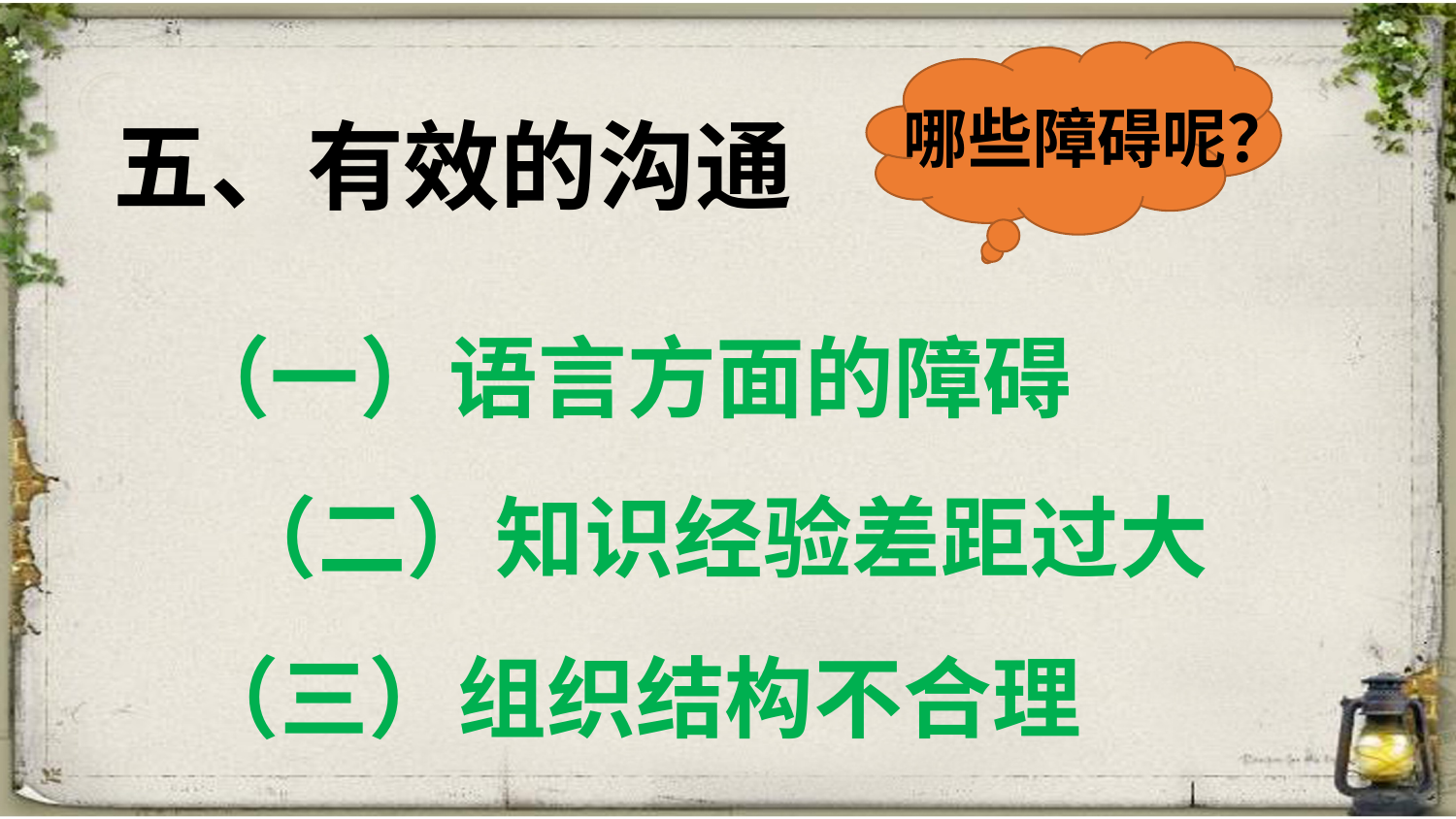

五、有效的沟通

哪些障碍呢？
    （一）语言方面的障碍
   （二）知识经验差距过大
    （三）组织结构不合理